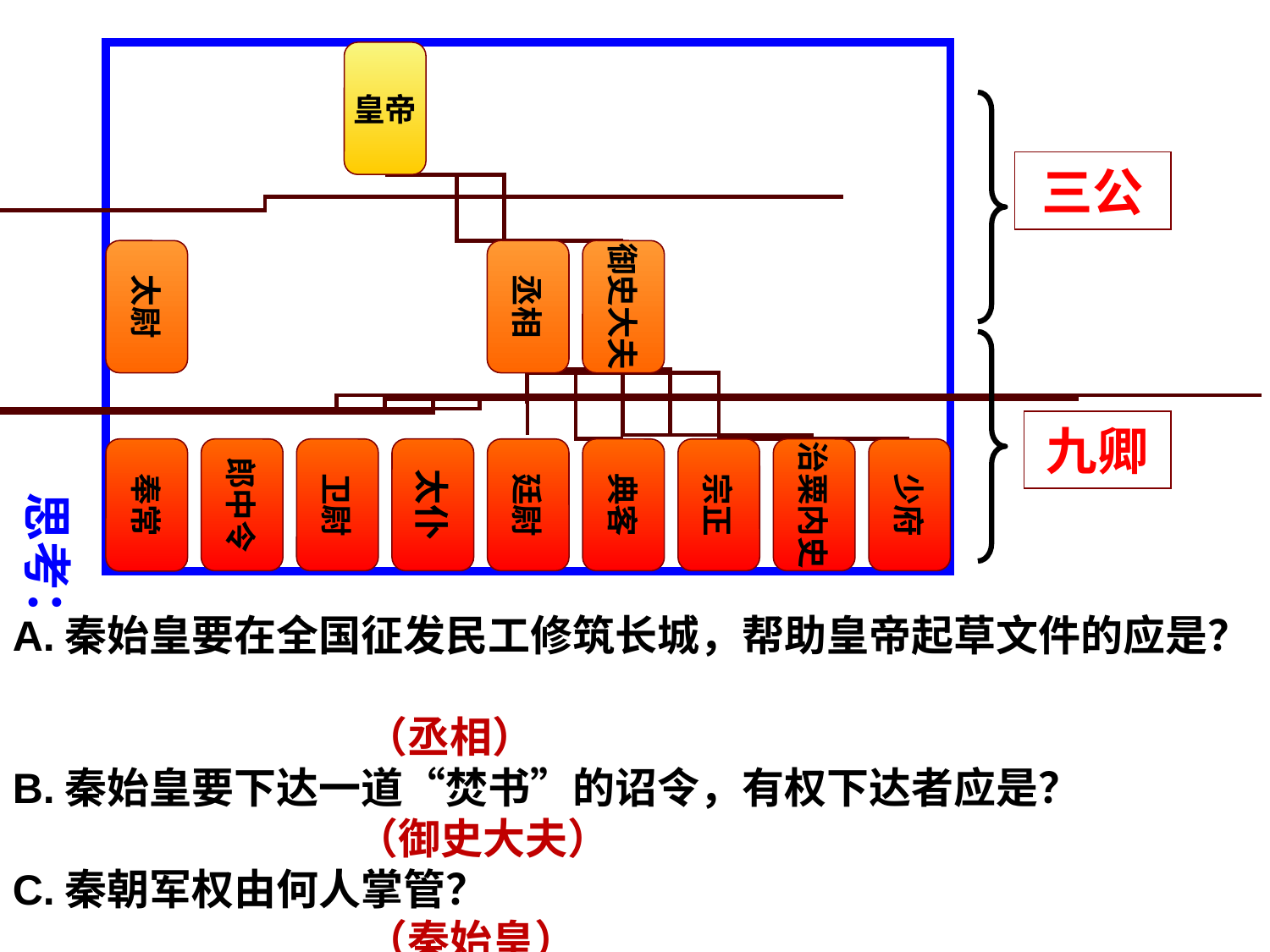

皇帝
太尉
丞相
御史大夫
奉常
郎中令
卫尉
太仆
廷尉
典客
宗正
治粟内史
少府

三公

九卿
   思考：
A.秦始皇要在全国征发民工修筑长城，帮助皇帝起草文件的应是？
                                    （丞相）
B.秦始皇要下达一道“焚书”的诏令，有权下达者应是？
                                   （御史大夫）
C.秦朝军权由何人掌管？
                                    （秦始皇）